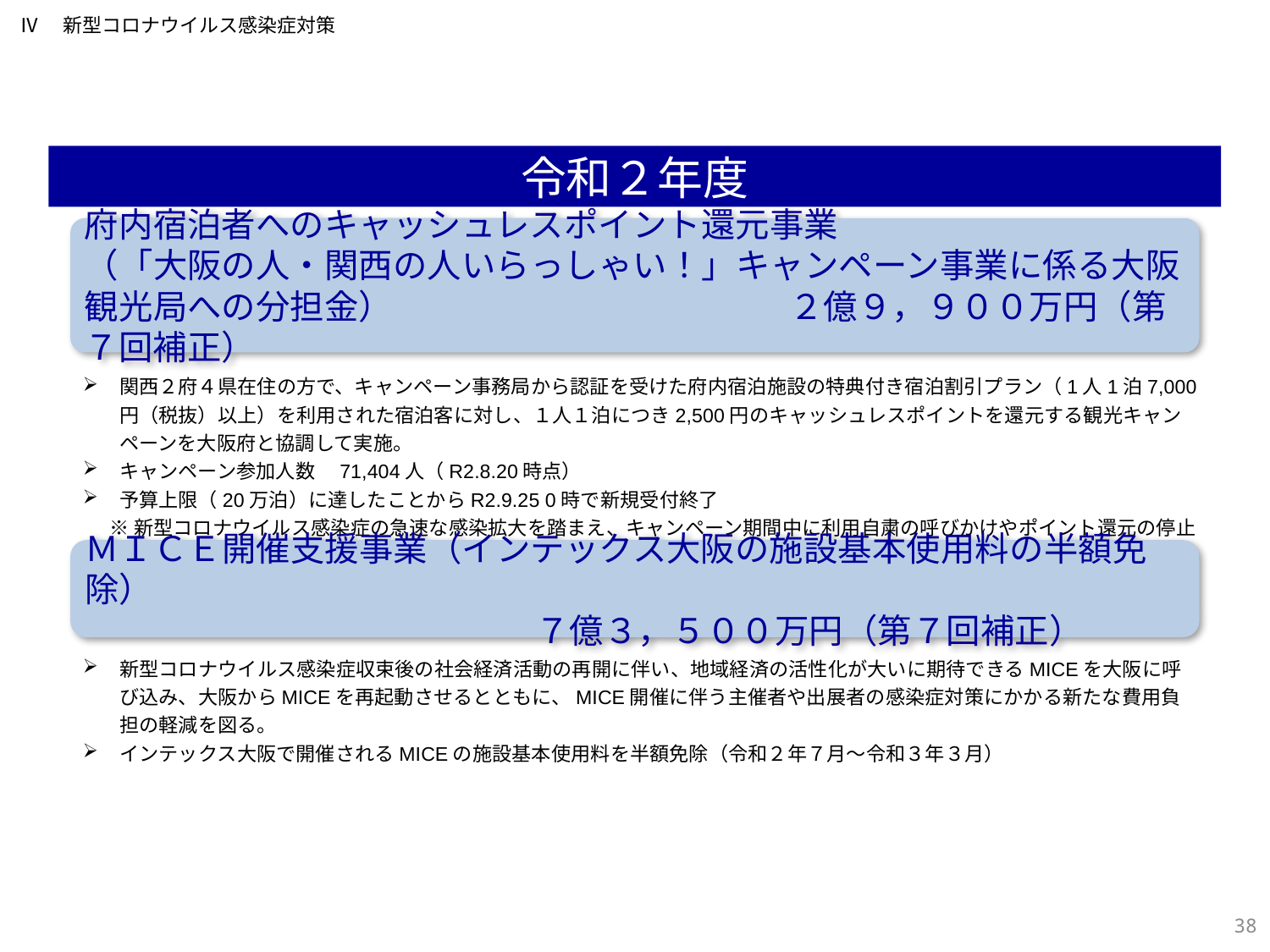

Ⅳ　新型コロナウイルス感染症対策
令和２年度
府内宿泊者へのキャッシュレスポイント還元事業
（「大阪の人・関西の人いらっしゃい！」キャンペーン事業に係る大阪観光局への分担金）                                  　　　　２億９，９００万円（第７回補正）
関西２府４県在住の方で、キャンペーン事務局から認証を受けた府内宿泊施設の特典付き宿泊割引プラン（1人1泊7,000円（税抜）以上）を利用された宿泊客に対し、１人１泊につき2,500円のキャッシュレスポイントを還元する観光キャンペーンを大阪府と協調して実施。
キャンペーン参加人数　71,404人（R2.8.20時点）
予算上限（20万泊）に達したことからR2.9.25 0時で新規受付終了
      ※新型コロナウイルス感染症の急速な感染拡大を踏まえ、キャンペーン期間中に利用自粛の呼びかけやポイント還元の停止を実施
ＭＩＣＥ開催支援事業（インテックス大阪の施設基本使用料の半額免除）
                                                          ７億３，５００万円（第７回補正）
新型コロナウイルス感染症収束後の社会経済活動の再開に伴い、地域経済の活性化が大いに期待できるMICEを大阪に呼び込み、大阪からMICEを再起動させるとともに、MICE開催に伴う主催者や出展者の感染症対策にかかる新たな費用負担の軽減を図る。
インテックス大阪で開催されるMICEの施設基本使用料を半額免除（令和２年７月～令和３年３月）
38